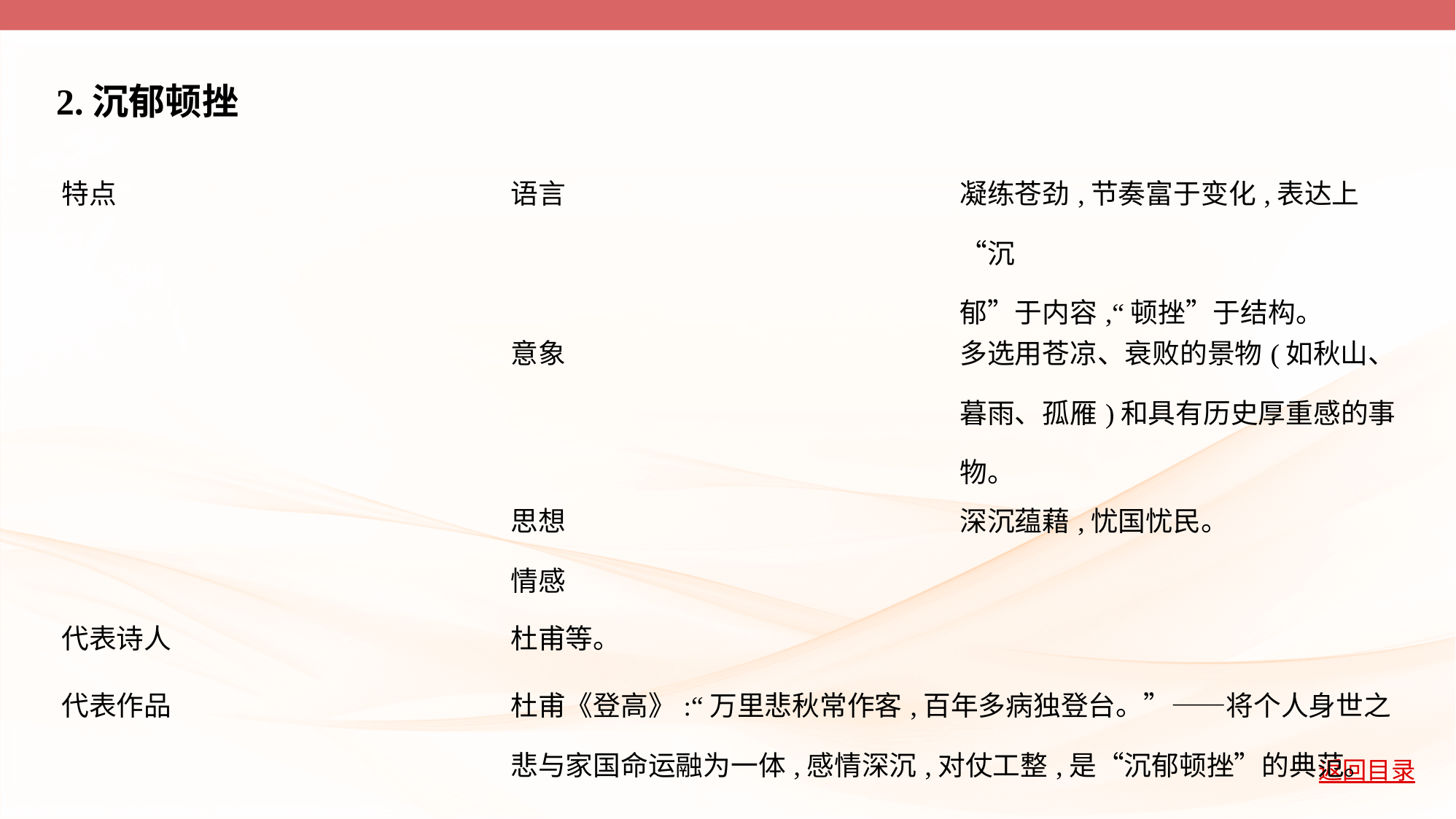

2.沉郁顿挫
| 特点 | 语言 | 凝练苍劲,节奏富于变化,表达上“沉 郁”于内容,“顿挫”于结构。 |
| --- | --- | --- |
|  | 意象 | 多选用苍凉、衰败的景物(如秋山、 暮雨、孤雁)和具有历史厚重感的事 物。 |
|  | 思想 情感 | 深沉蕴藉,忧国忧民。 |
| 代表诗人 | 杜甫等。 |  |
| 代表作品 | 杜甫《登高》:“万里悲秋常作客,百年多病独登台。”——将个人身世之 悲与家国命运融为一体,感情深沉,对仗工整,是“沉郁顿挫”的典范。 |  |